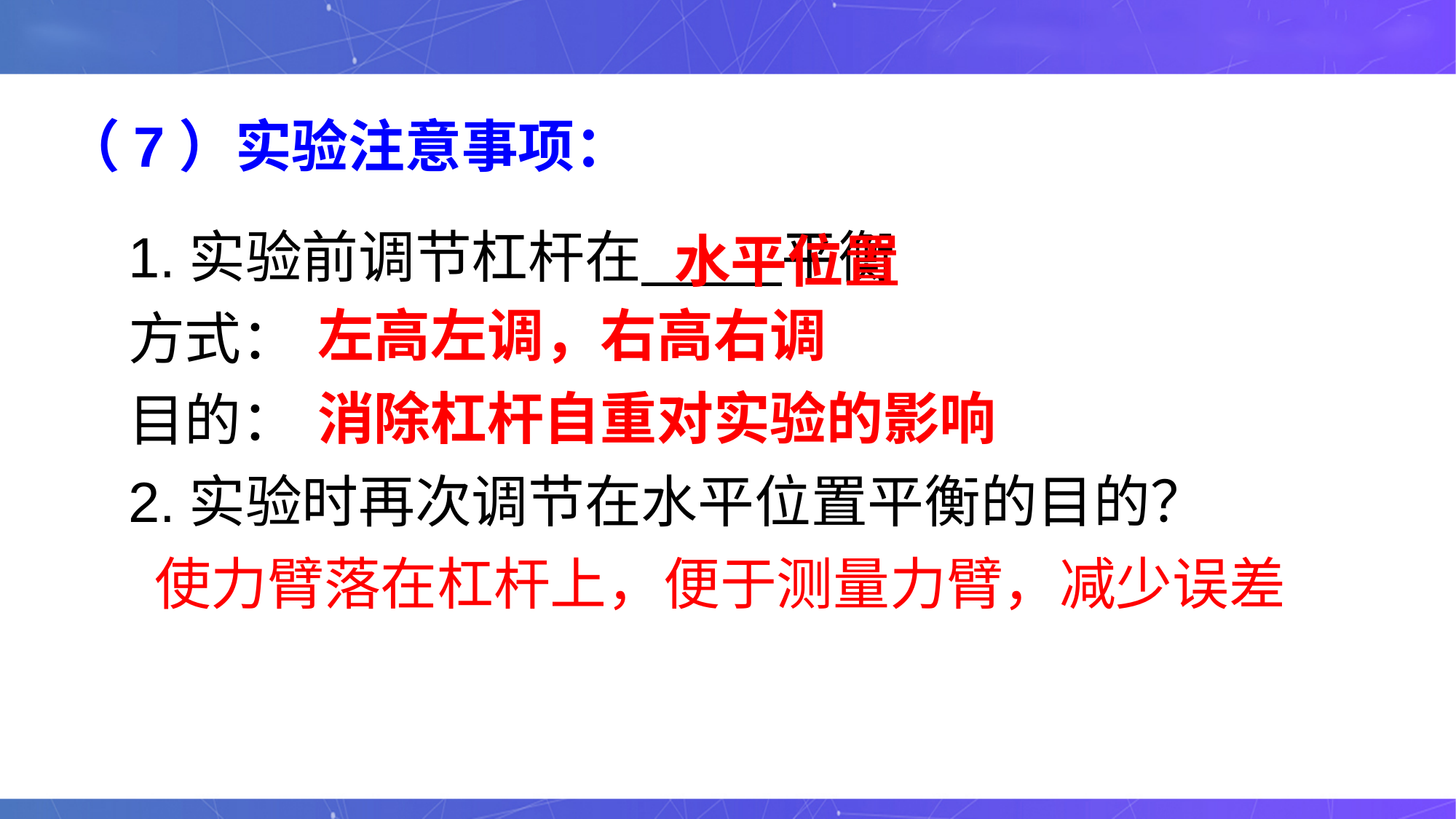

（7）实验注意事项：
1.实验前调节杠杆在           平衡
方式：
目的：
2.实验时再次调节在水平位置平衡的目的？
 使力臂落在杠杆上，便于测量力臂，减少误差

水平位置
左高左调，右高右调
消除杠杆自重对实验的影响